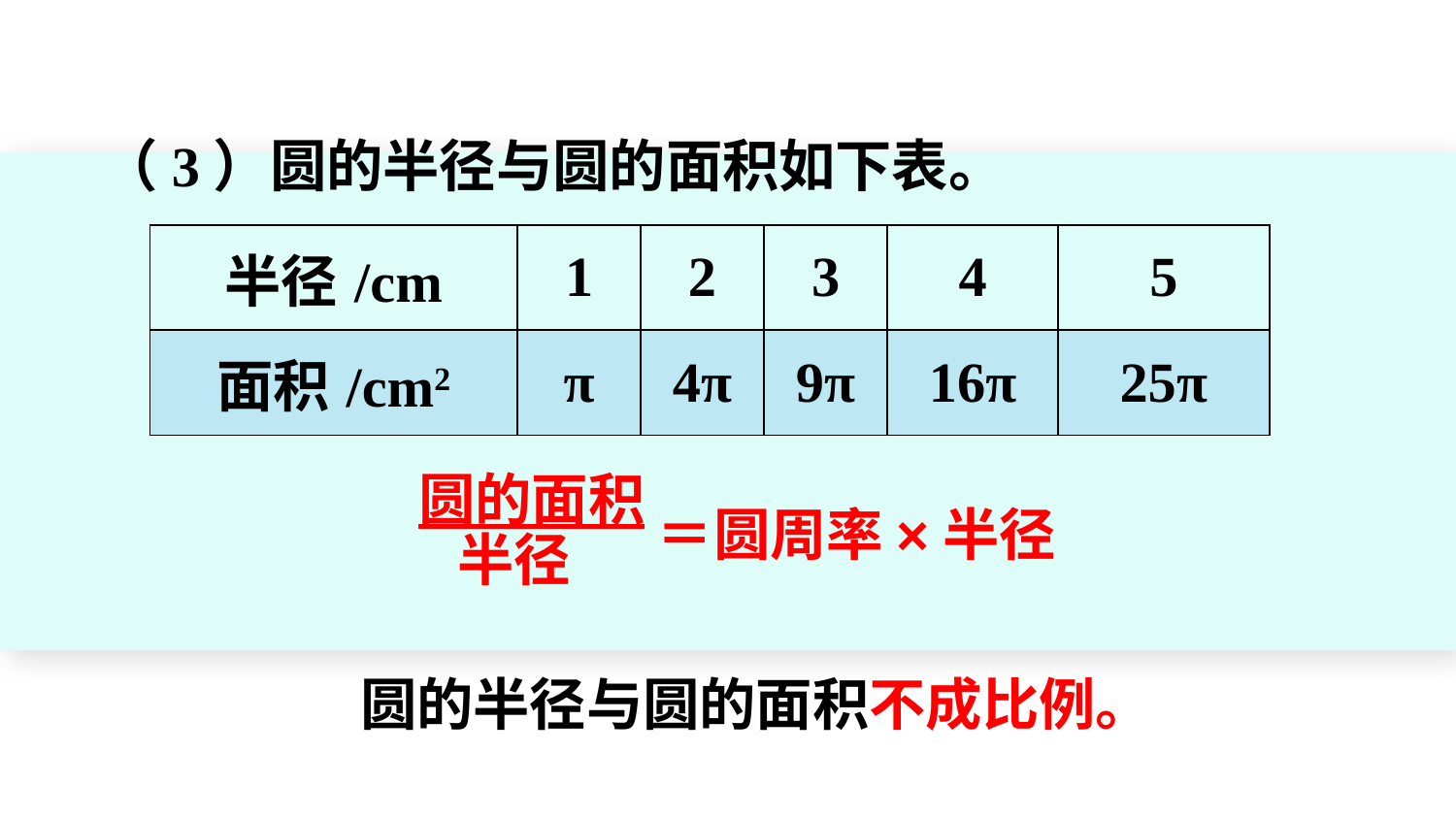

（3）圆的半径与圆的面积如下表。
| 半径/cm | 1 | 2 | 3 | 4 | 5 |
| --- | --- | --- | --- | --- | --- |
| 面积/cm2 | π | 4π | 9π | 16π | 25π |
＝圆周率×半径
圆的面积
  半径
圆的半径与圆的面积不成比例。